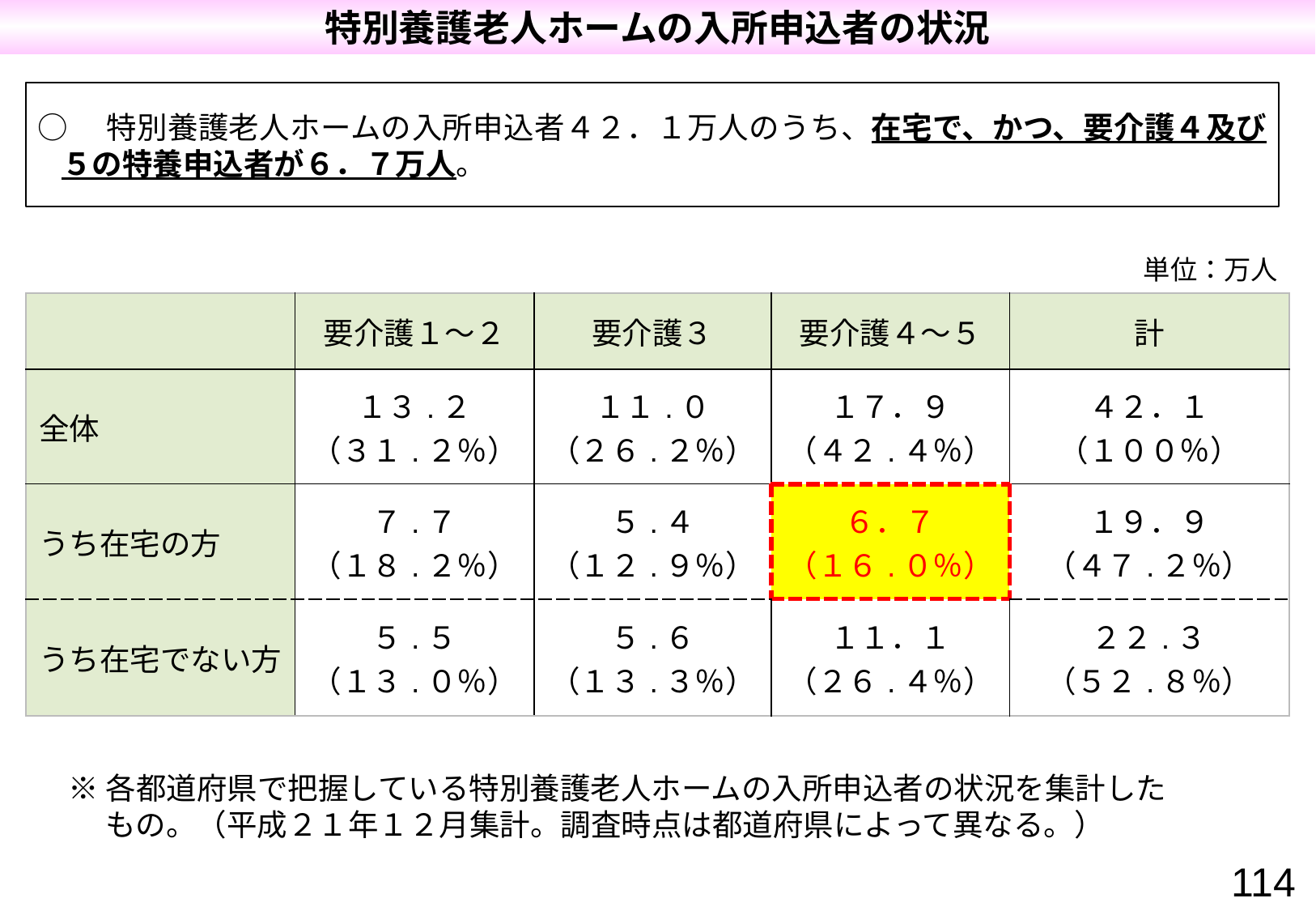

特別養護老人ホームの入所申込者の状況
○　特別養護老人ホームの入所申込者４２．１万人のうち、在宅で、かつ、要介護４及び５の特養申込者が６．７万人。
単位：万人
|  | 要介護１～２ | 要介護３ | 要介護４～５ | 計 |
| --- | --- | --- | --- | --- |
| 全体 | １３.２ （３１.２％） | １１.０ （２６.２％） | １７．９ （４２.４％） | ４２．１ （１００％） |
| うち在宅の方 | ７.７ （１８.２％） | ５.４ （１２.９％） | ６．７ （１６.０％） | １９．９ （４７.２％） |
| うち在宅でない方 | ５.５ （１３.０％） | ５.６ （１３.３％） | １１．１ （２６.４％） | ２２.３ （５２.８％） |
※各都道府県で把握している特別養護老人ホームの入所申込者の状況を集計した
　 もの。（平成２１年１２月集計。調査時点は都道府県によって異なる。）
114